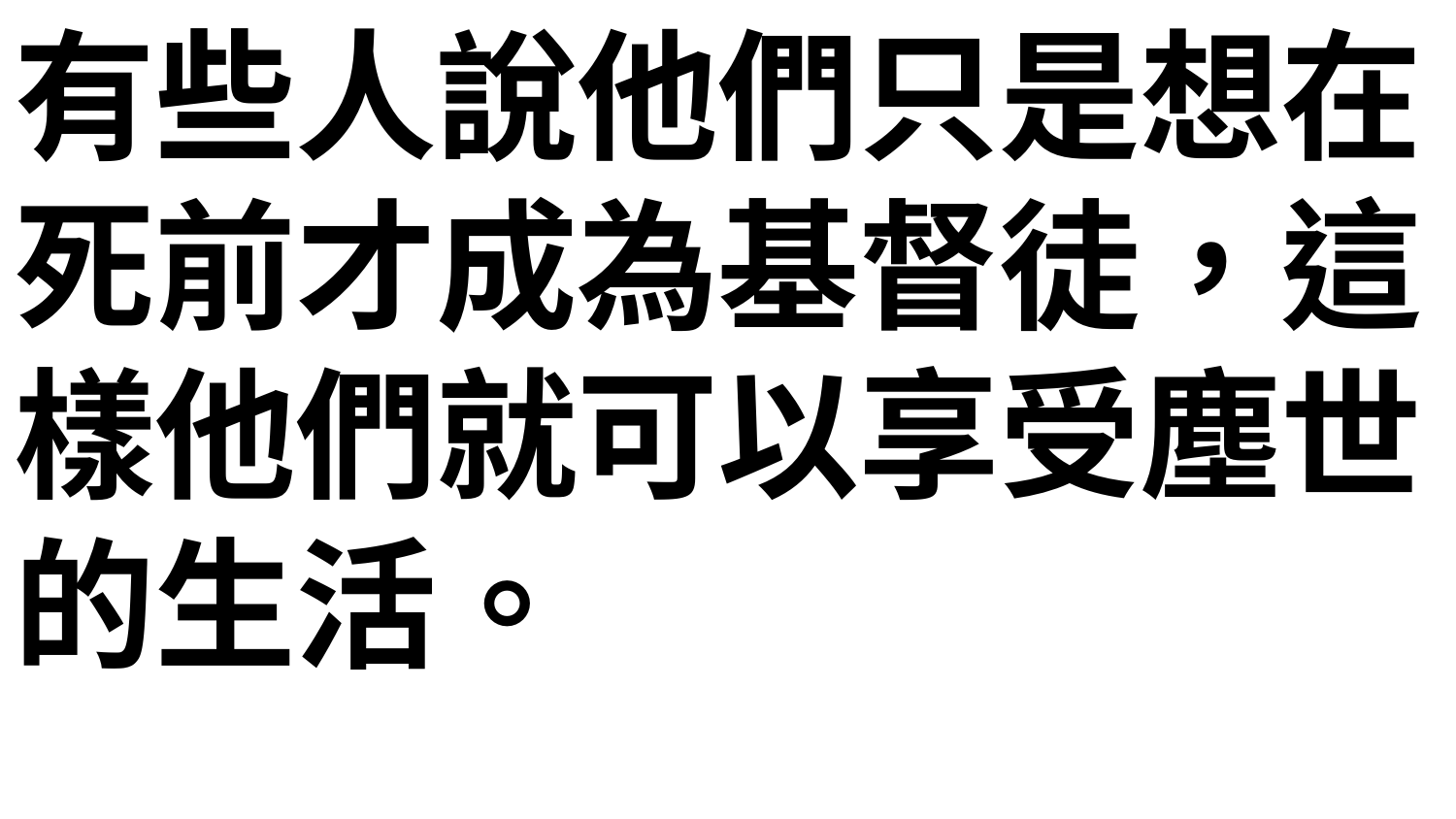

有些人說他們只是想在死前才成為基督徒，這樣他們就可以享受塵世的生活。